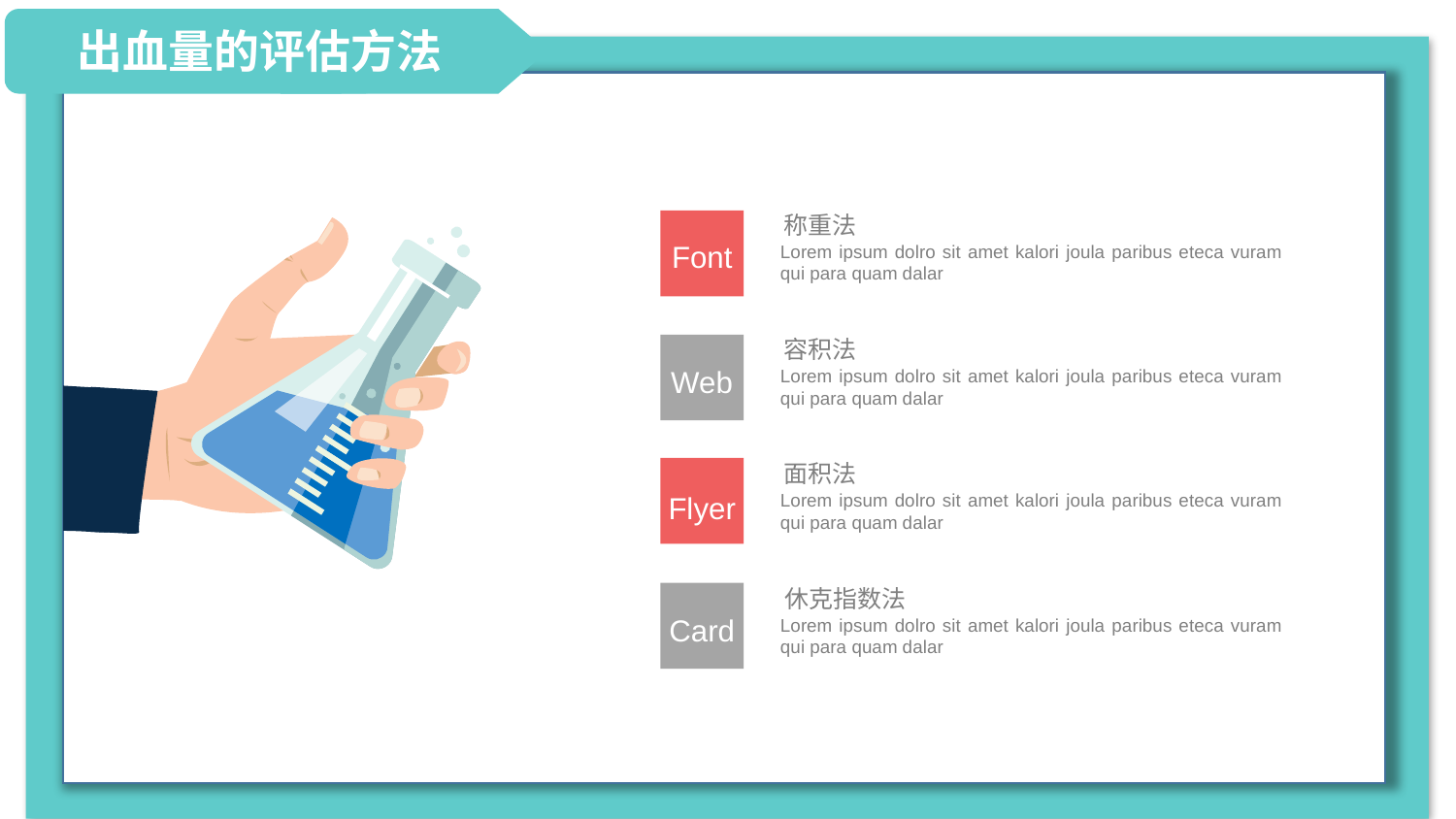

出血量的评估方法

称重法
Lorem ipsum dolro sit amet kalori joula paribus eteca vuram qui para quam dalar

Font
容积法
Lorem ipsum dolro sit amet kalori joula paribus eteca vuram qui para quam dalar

Web

Flyer
面积法
Lorem ipsum dolro sit amet kalori joula paribus eteca vuram qui para quam dalar

Card
休克指数法
Lorem ipsum dolro sit amet kalori joula paribus eteca vuram qui para quam dalar